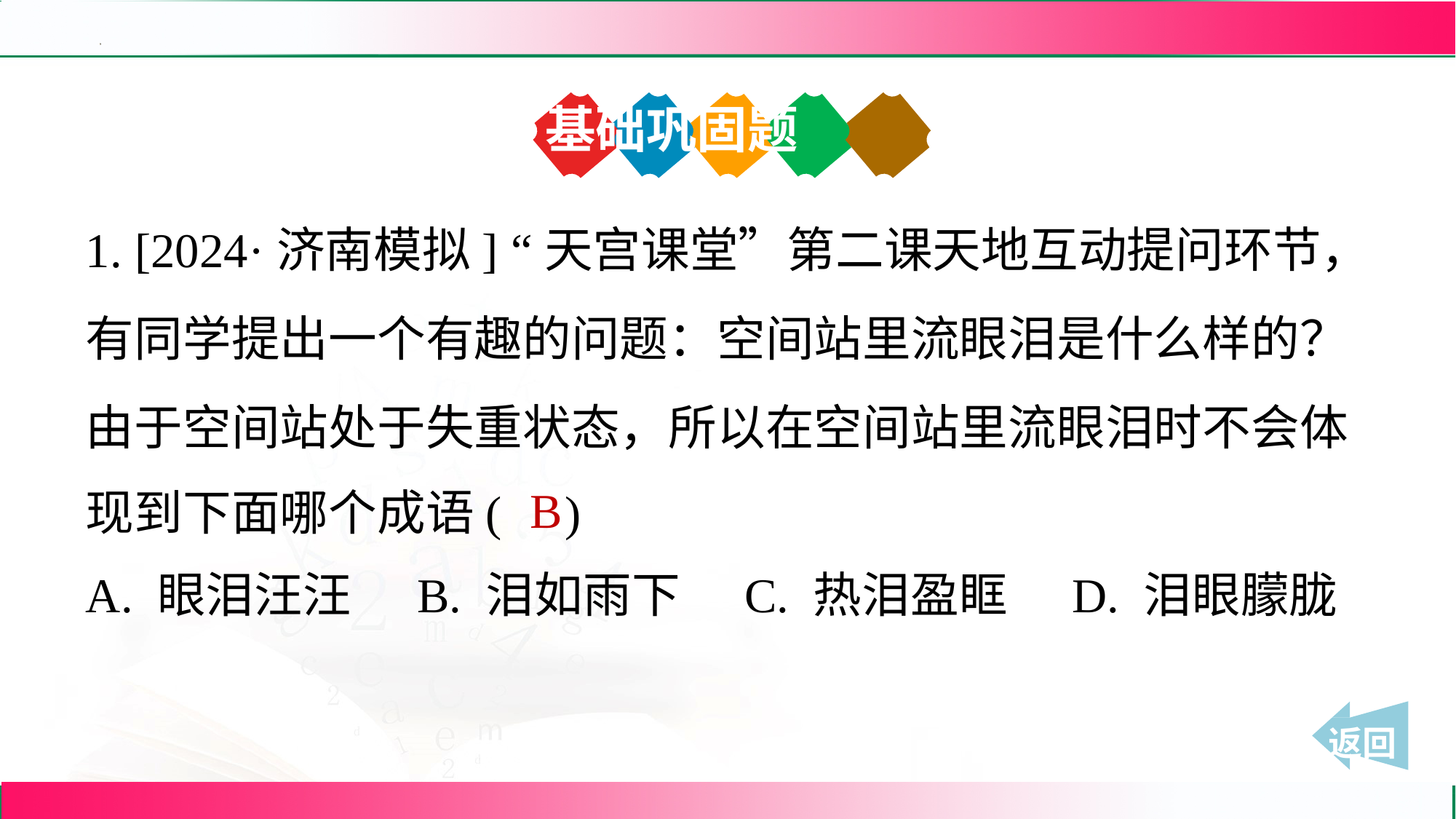

基础巩固题

1. [2024·济南模拟] “天宫课堂”第二课天地互动提问环节，
有同学提出一个有趣的问题：空间站里流眼泪是什么样的？
由于空间站处于失重状态，所以在空间站里流眼泪时不会体
现到下面哪个成语(     )
B
A. 眼泪汪汪	B. 泪如雨下	C. 热泪盈眶	D. 泪眼朦胧
 返回